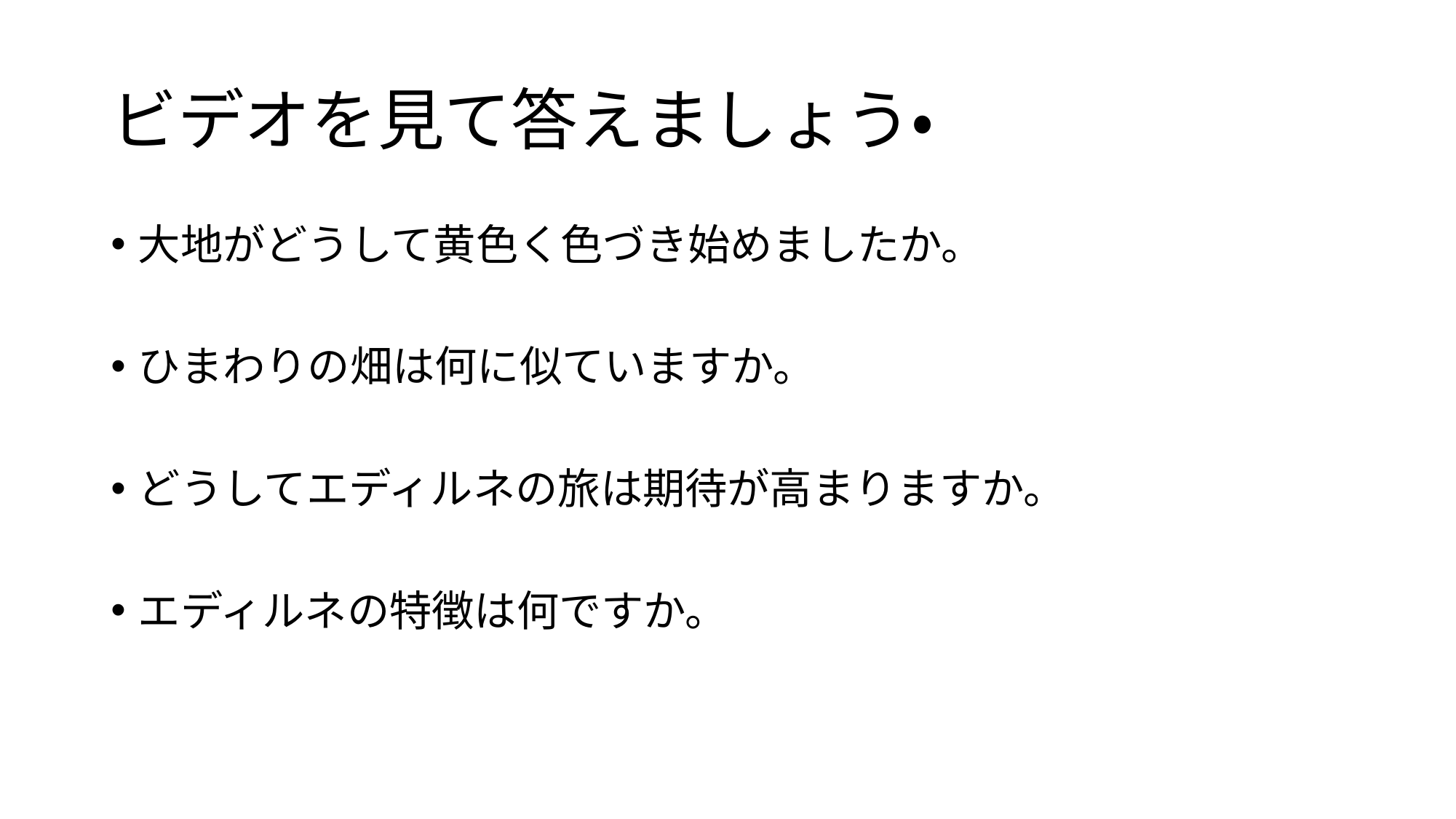

# ビデオを見て答えましょう・
大地がどうして黄色く色づき始めましたか。

ひまわりの畑は何に似ていますか。

どうしてエディルネの旅は期待が高まりますか。

エディルネの特徴は何ですか。